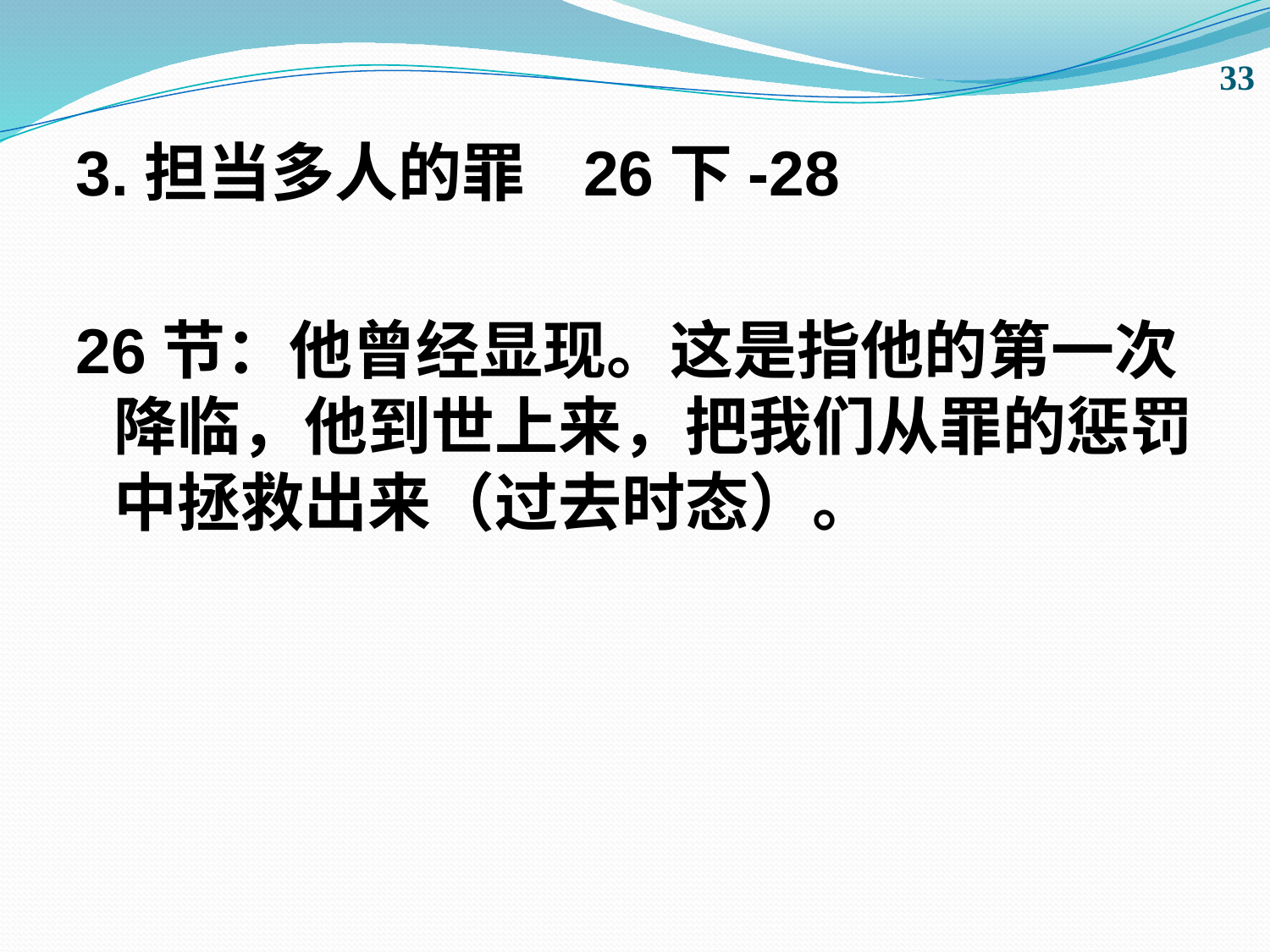

33
3.担当多人的罪   26下-28

26节：他曾经显现。这是指他的第一次降临，他到世上来，把我们从罪的惩罚中拯救出来（过去时态）。